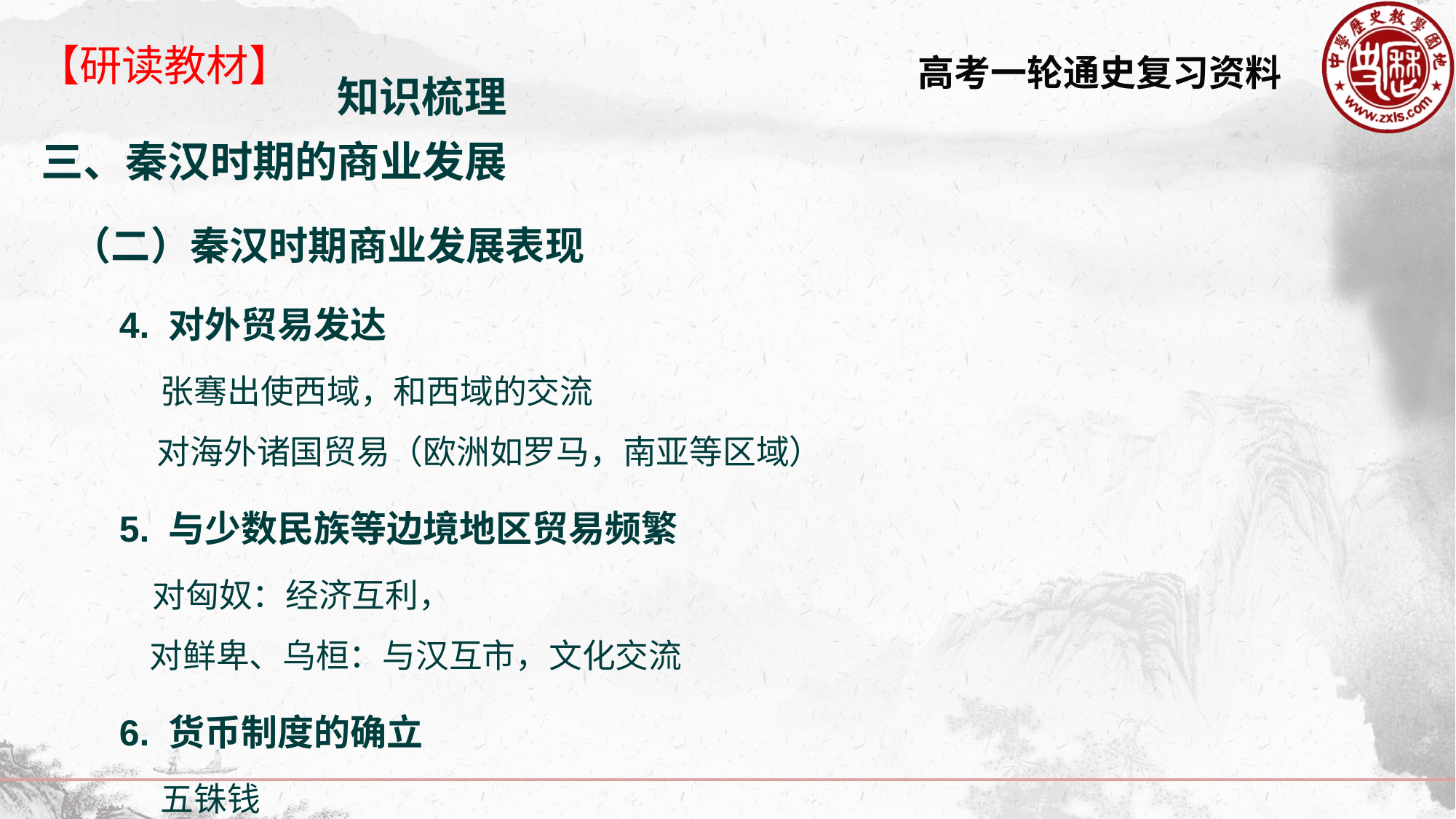

【研读教材】
知识梳理
三、秦汉时期的商业发展
（二）秦汉时期商业发展表现
4. 对外贸易发达
    张骞出使西域，和西域的交流
    对海外诸国贸易（欧洲如罗马，南亚等区域）
5. 与少数民族等边境地区贸易频繁
   对匈奴：经济互利，
   对鲜卑、乌桓：与汉互市，文化交流
6. 货币制度的确立
    五铢钱